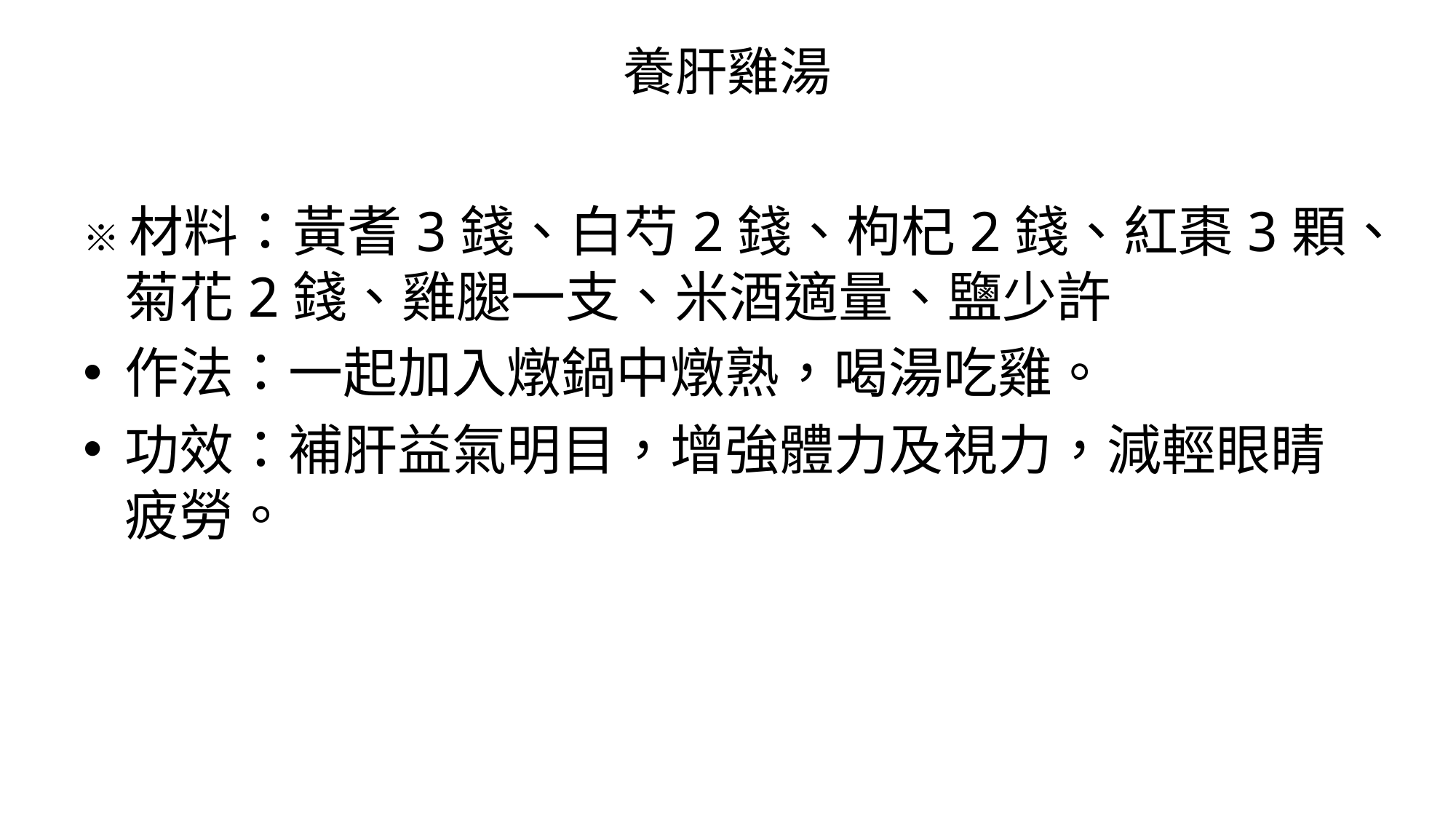

# 養肝雞湯
※材料：黃耆3錢、白芍2錢、枸杞2錢、紅棗3顆、菊花2錢、雞腿一支、米酒適量、鹽少許
作法：一起加入燉鍋中燉熟，喝湯吃雞。
功效：補肝益氣明目，增強體力及視力，減輕眼睛疲勞。